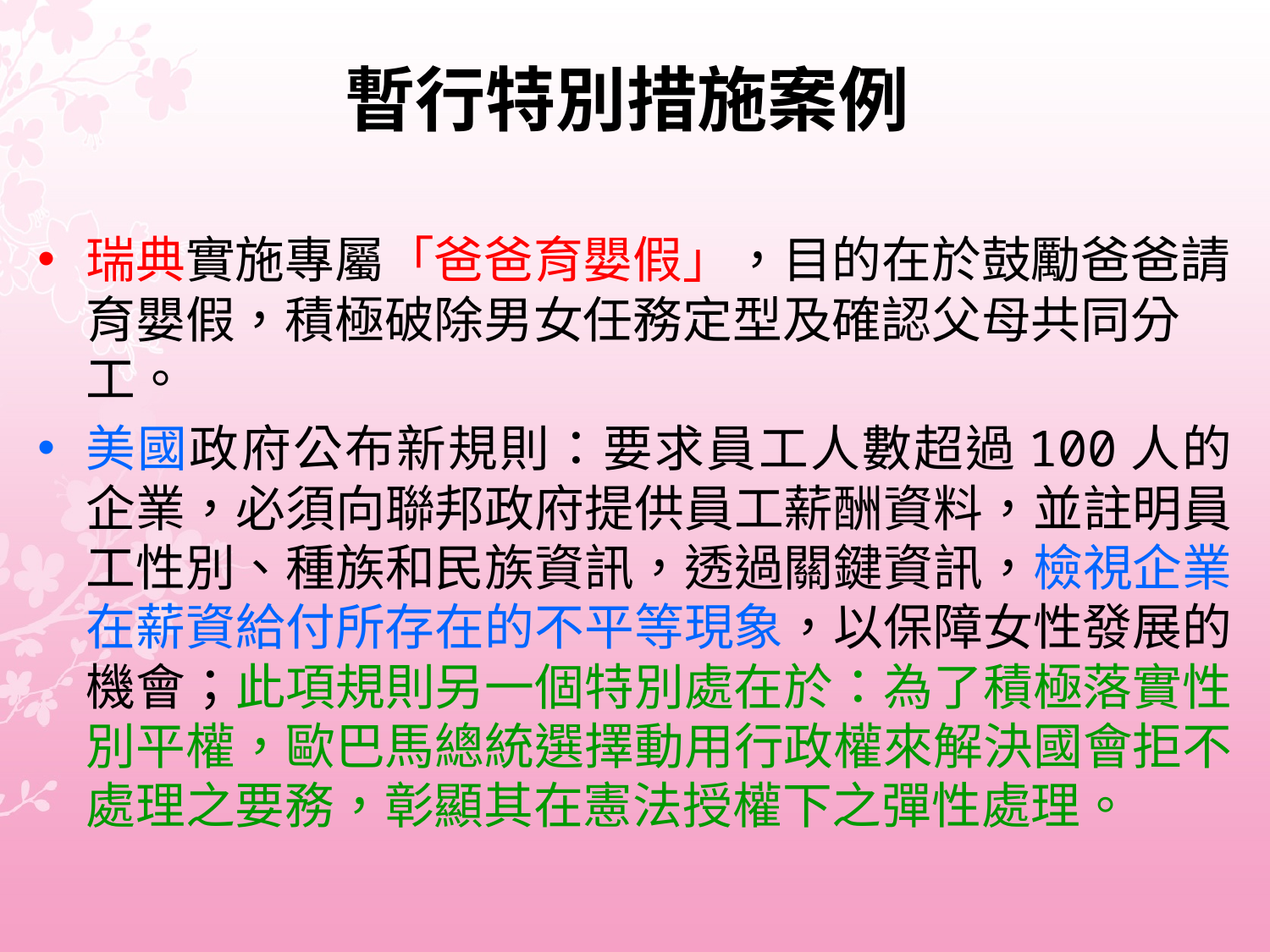

# 暫行特別措施案例
瑞典實施專屬「爸爸育嬰假」，目的在於鼓勵爸爸請育嬰假，積極破除男女任務定型及確認父母共同分工。
美國政府公布新規則：要求員工人數超過100人的企業，必須向聯邦政府提供員工薪酬資料，並註明員工性別、種族和民族資訊，透過關鍵資訊，檢視企業在薪資給付所存在的不平等現象，以保障女性發展的機會；此項規則另一個特別處在於：為了積極落實性別平權，歐巴馬總統選擇動用行政權來解決國會拒不處理之要務，彰顯其在憲法授權下之彈性處理。